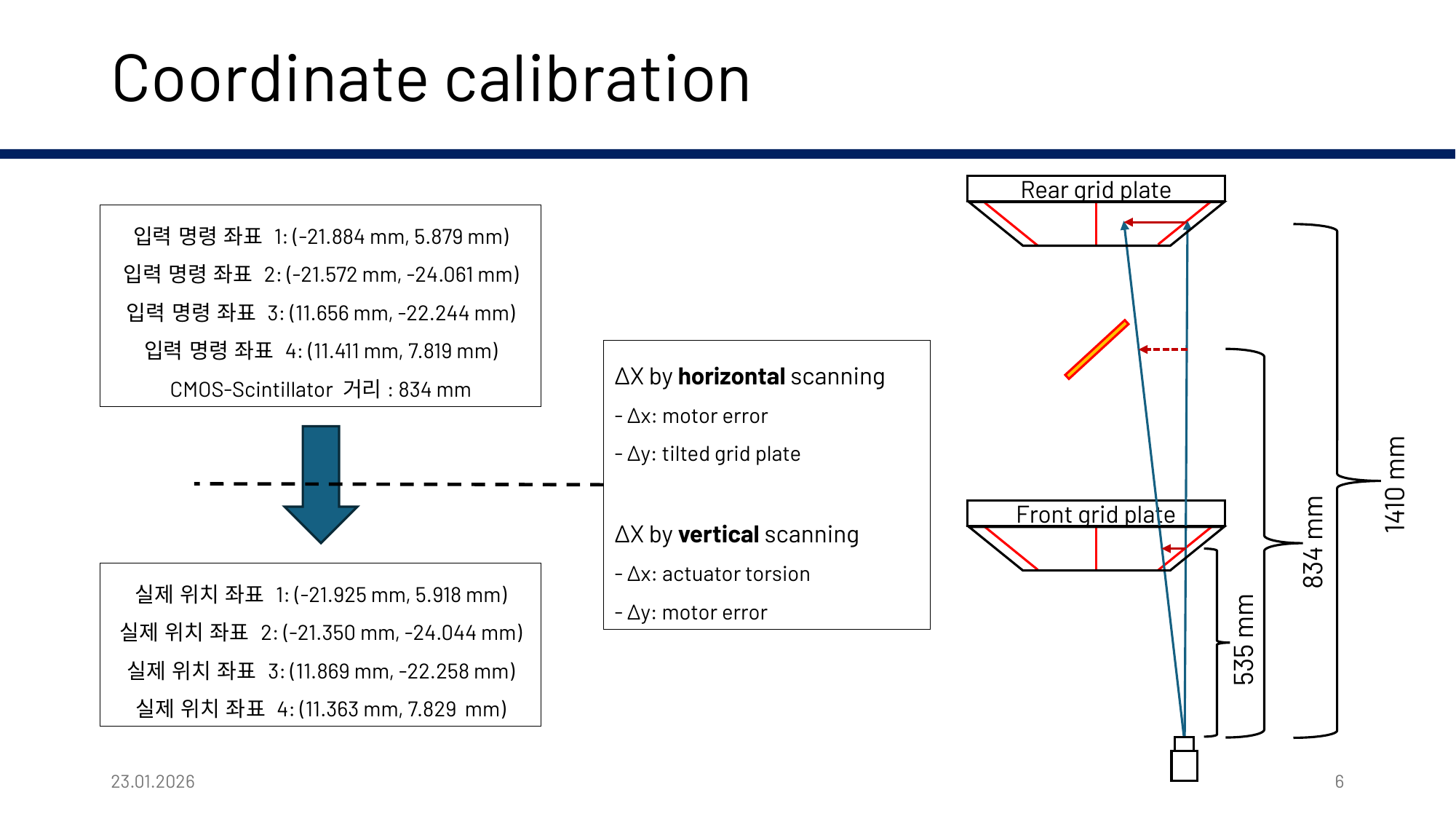

# Coordinate calibration

Rear grid plate

1410 mm
Front grid plate
834 mm

535 mm

입력 명령 좌표 1: (-21.884 mm, 5.879 mm)
입력 명령 좌표 2: (-21.572 mm, -24.061 mm)
입력 명령 좌표 3: (11.656 mm, -22.244 mm)
입력 명령 좌표 4: (11.411 mm, 7.819 mm)
CMOS-Scintillator 거리: 834 mm
ΔX by horizontal scanning
- Δx: motor error
- Δy: tilted grid plate

ΔX by vertical scanning
- Δx: actuator torsion
- Δy: motor error

실제 위치 좌표 1: (-21.925 mm, 5.918 mm)
실제 위치 좌표 2: (-21.350 mm, -24.044 mm)
실제 위치 좌표 3: (11.869 mm, -22.258 mm)
실제 위치 좌표 4: (11.363 mm, 7.829  mm)
23.01.2026
6